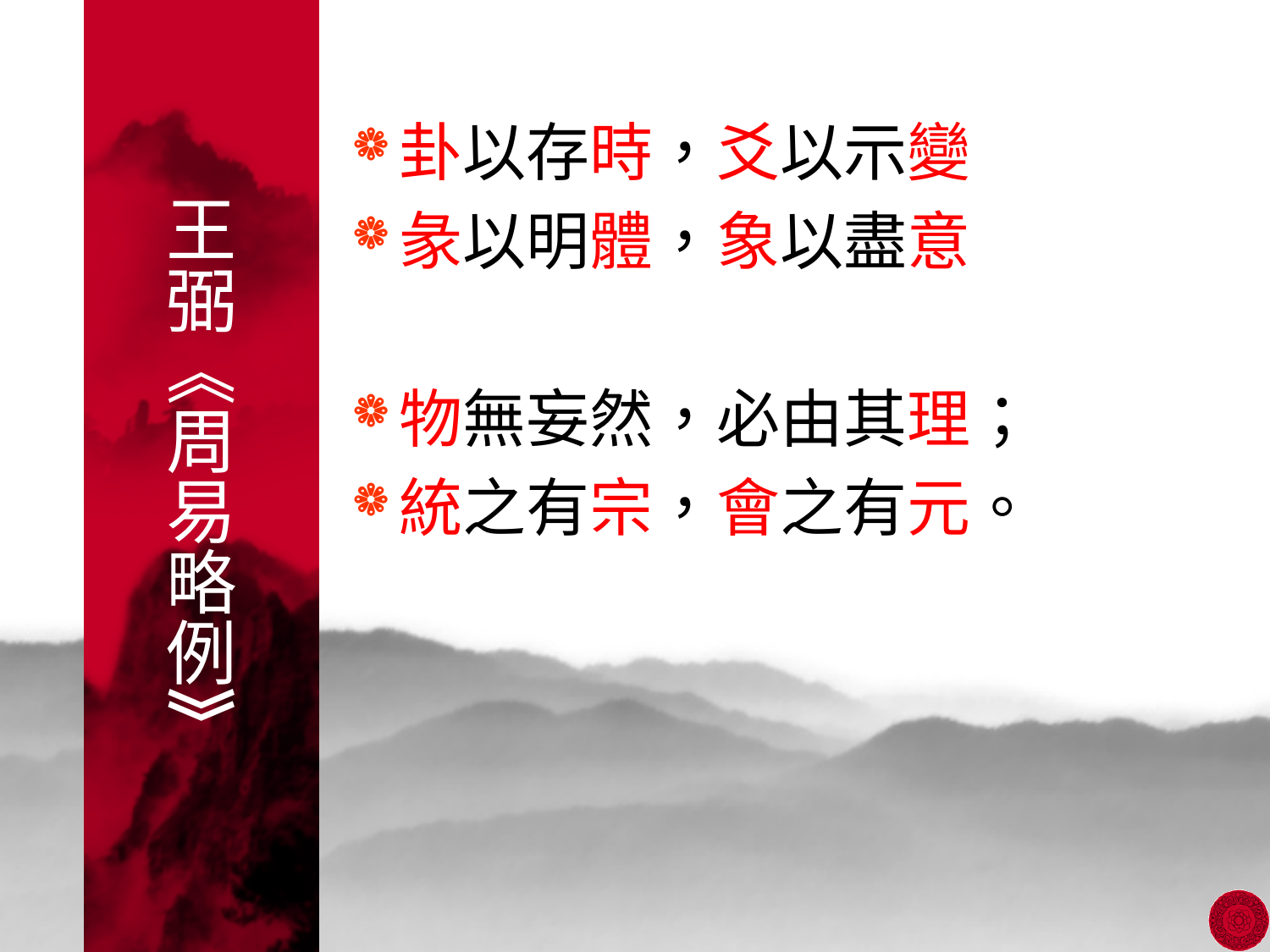

卦以存時，爻以示變
彖以明體，象以盡意

物無妄然，必由其理；
統之有宗，會之有元。
# 王弼《周易略例》